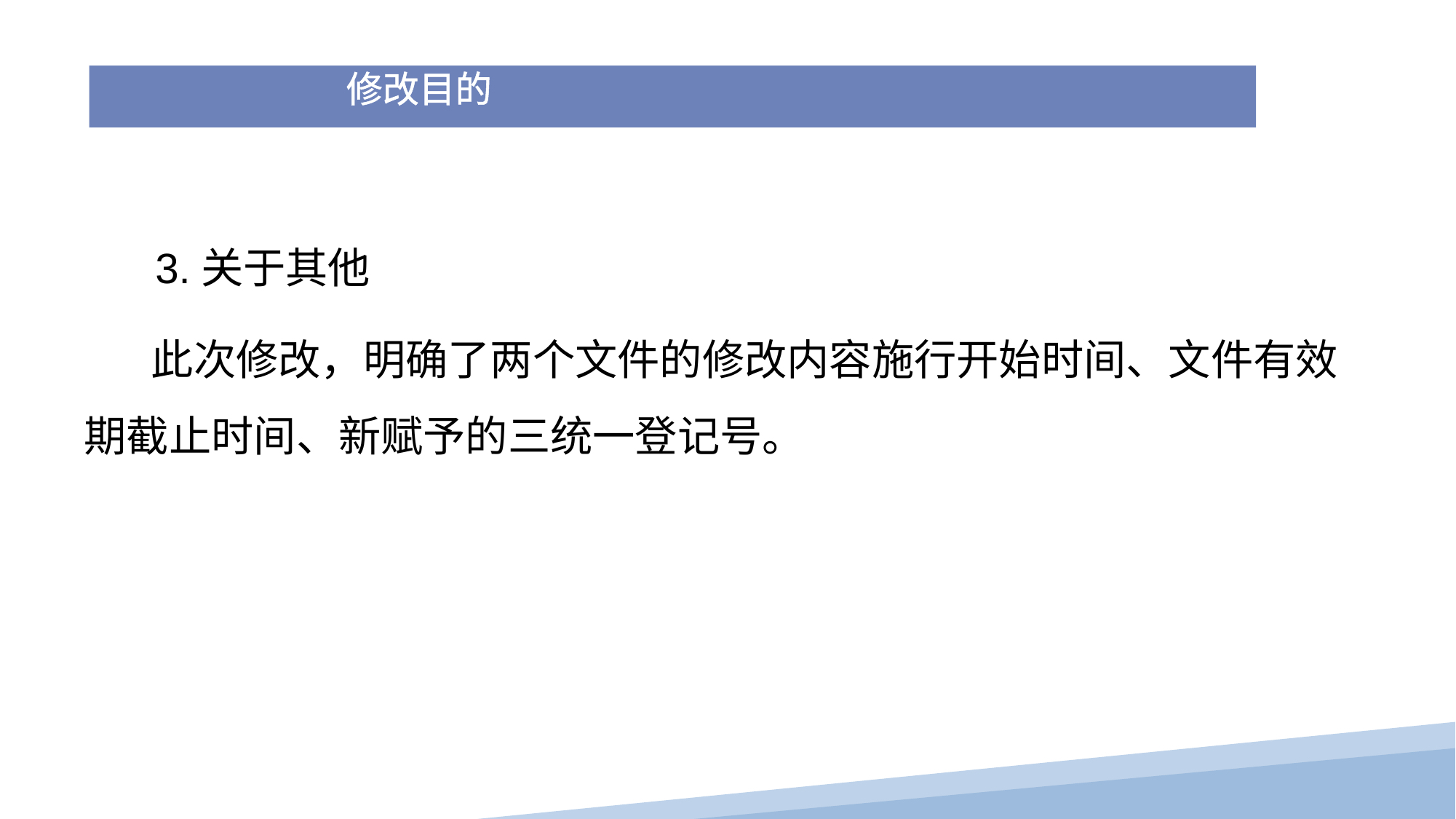

修改目的
      3.关于其他
      此次修改，明确了两个文件的修改内容施行开始时间、文件有效期截止时间、新赋予的三统一登记号。